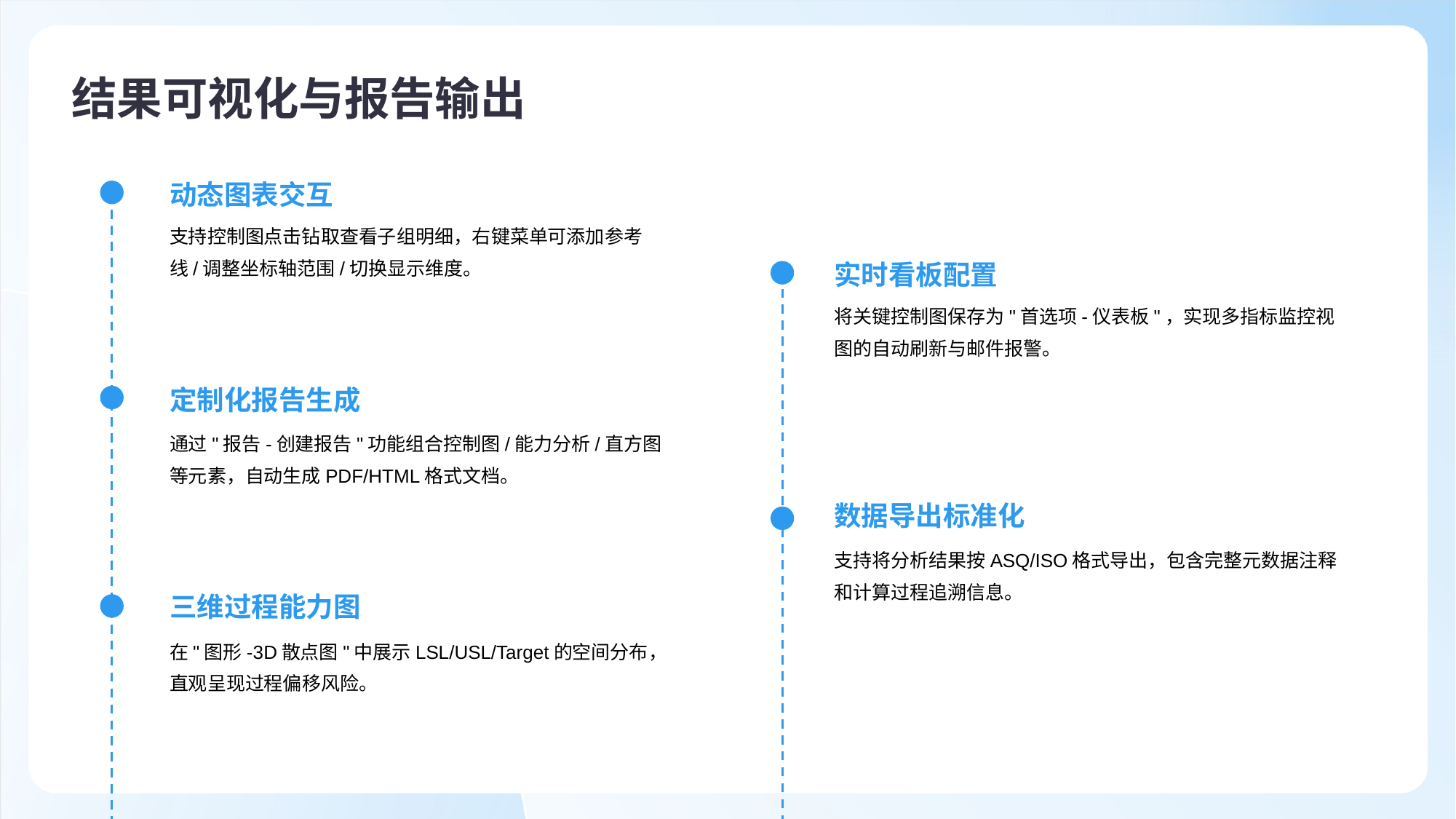

结果可视化与报告输出
动态图表交互

支持控制图点击钻取查看子组明细，右键菜单可添加参考线/调整坐标轴范围/切换显示维度。
实时看板配置

将关键控制图保存为"首选项-仪表板"，实现多指标监控视图的自动刷新与邮件报警。
定制化报告生成
通过"报告-创建报告"功能组合控制图/能力分析/直方图等元素，自动生成PDF/HTML格式文档。
数据导出标准化

支持将分析结果按ASQ/ISO格式导出，包含完整元数据注释和计算过程追溯信息。
三维过程能力图
在"图形-3D散点图"中展示LSL/USL/Target的空间分布，直观呈现过程偏移风险。